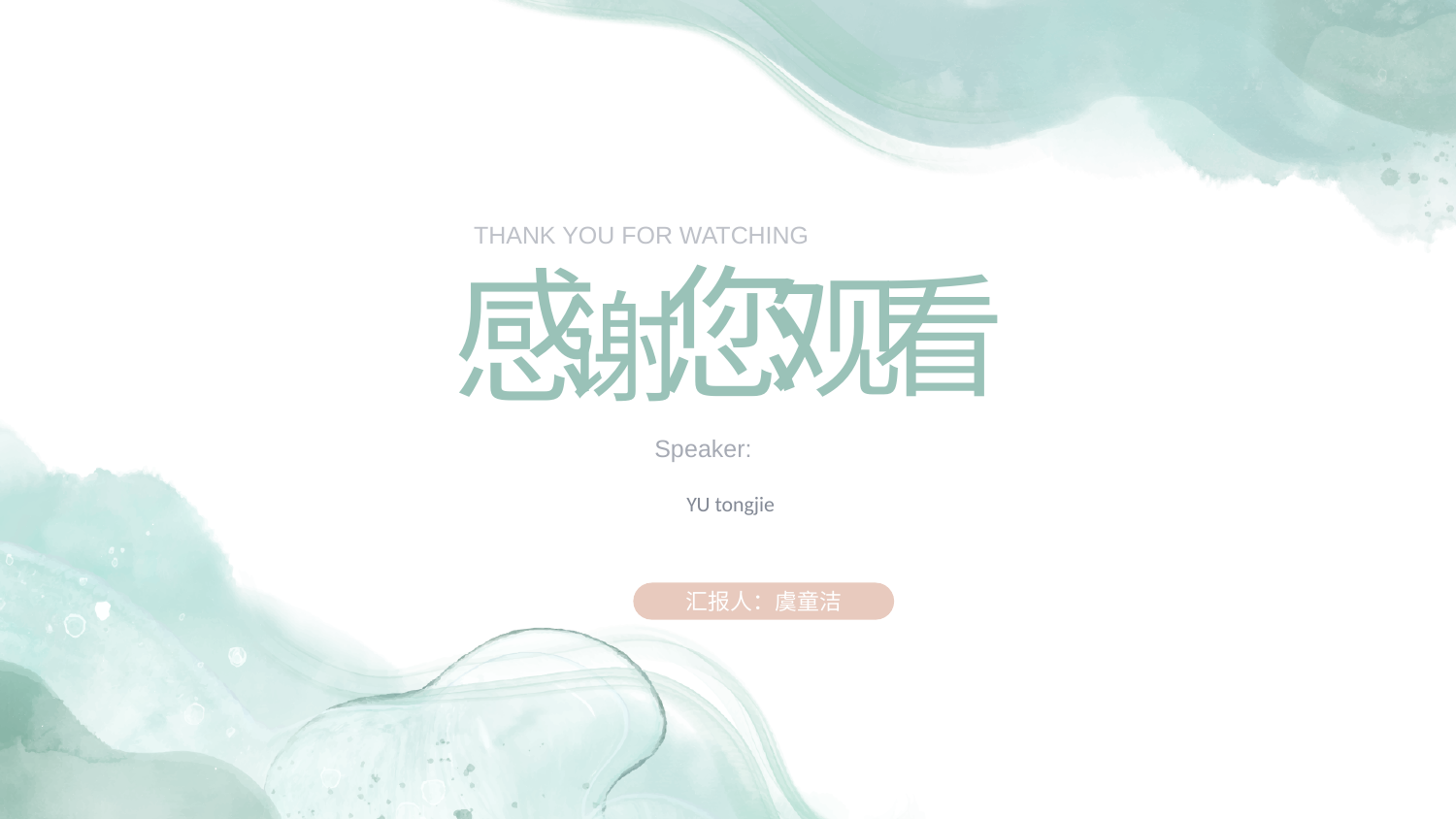

THANK YOU FOR WATCHING
您
感
看
观
谢
Speaker:
YU tongjie
汇报人：虞童洁